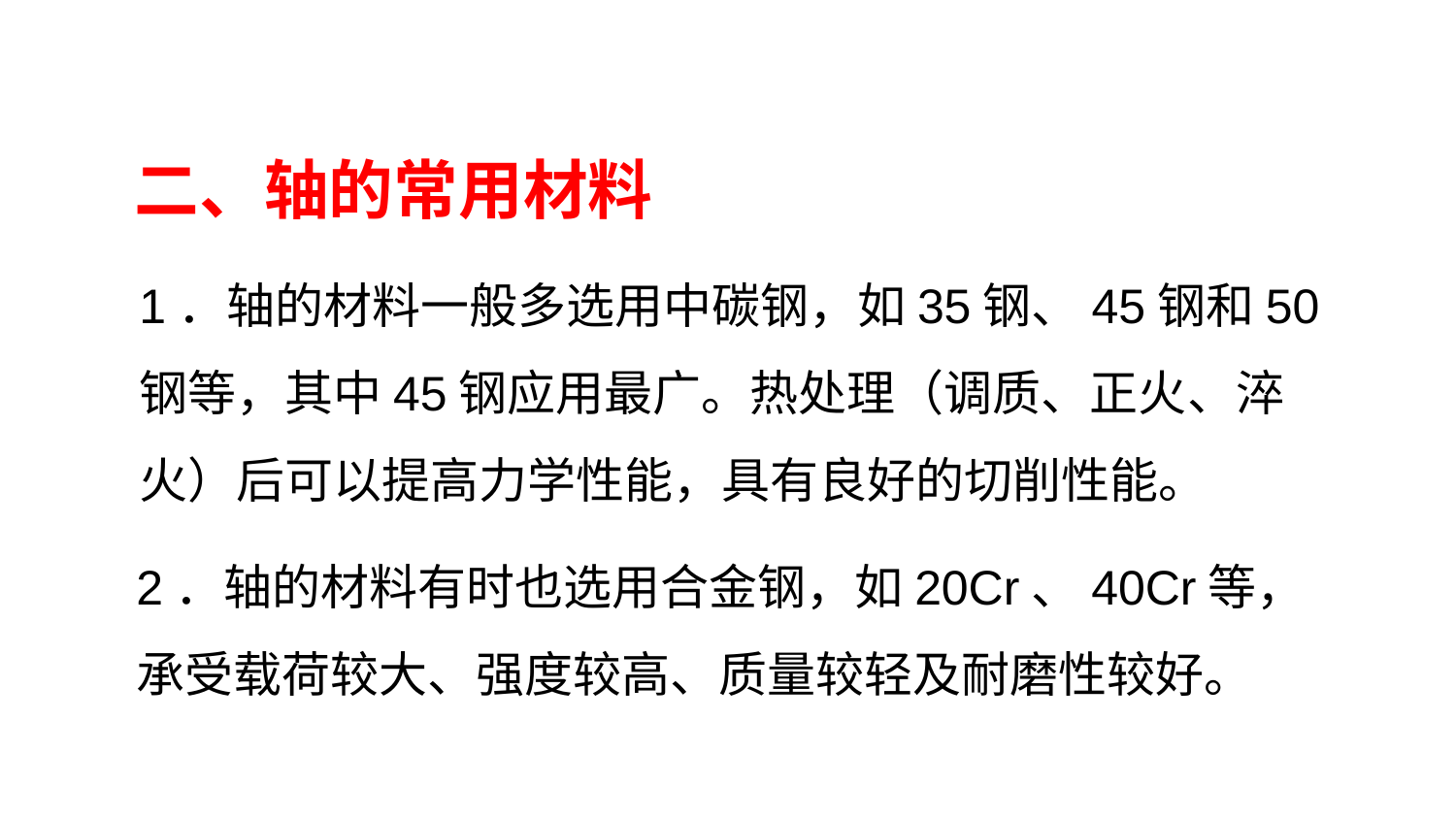

二、轴的常用材料
1．轴的材料一般多选用中碳钢，如35钢、45钢和50钢等，其中45钢应用最广。热处理（调质、正火、淬火）后可以提高力学性能，具有良好的切削性能。
2．轴的材料有时也选用合金钢，如20Cr、40Cr等，承受载荷较大、强度较高、质量较轻及耐磨性较好。